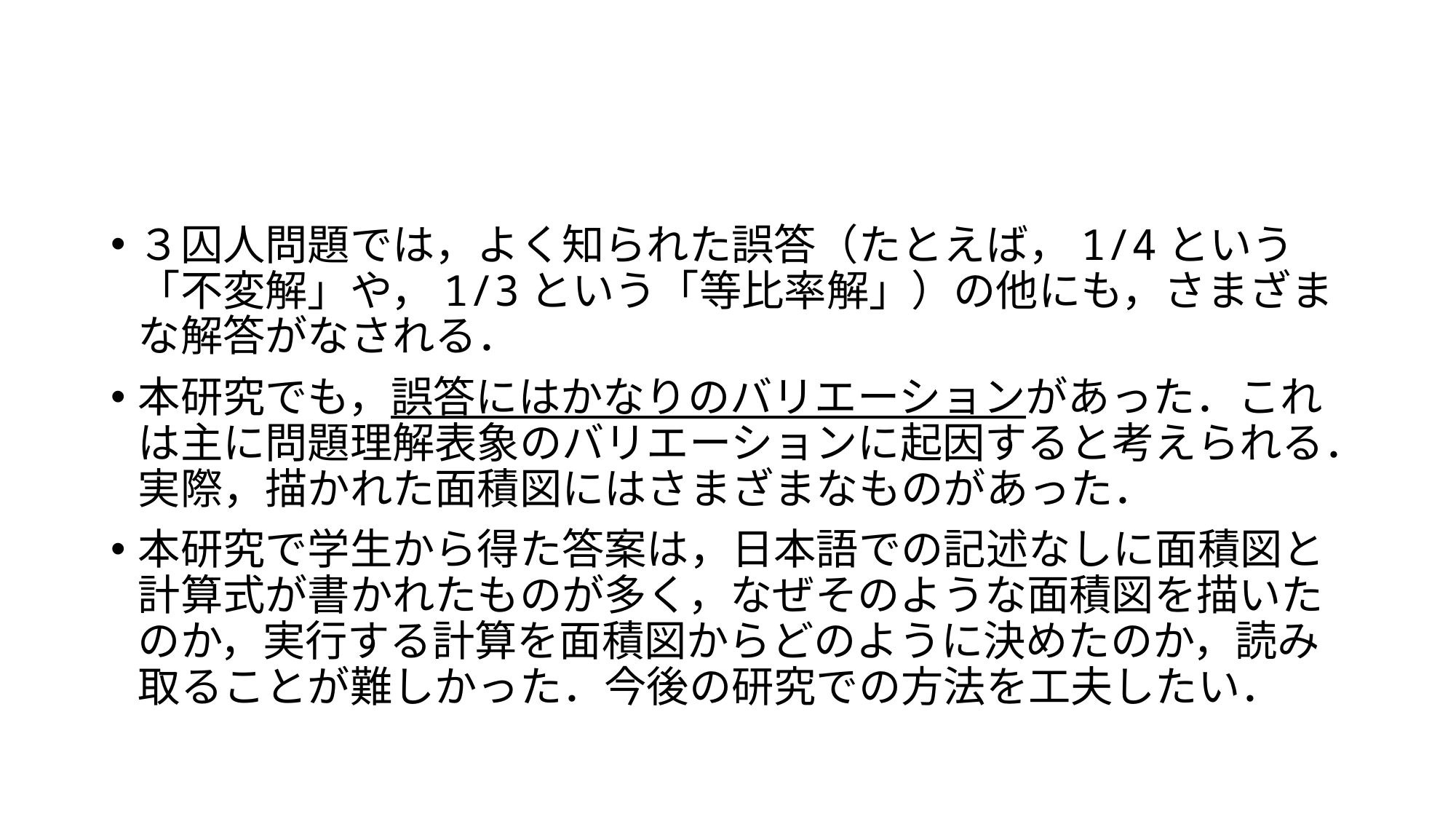

#
３囚人問題では，よく知られた誤答（たとえば，1/4という「不変解」や，1/3という「等比率解」）の他にも，さまざまな解答がなされる．
本研究でも，誤答にはかなりのバリエーションがあった．これは主に問題理解表象のバリエーションに起因すると考えられる．実際，描かれた面積図にはさまざまなものがあった．
本研究で学生から得た答案は，日本語での記述なしに面積図と計算式が書かれたものが多く，なぜそのような面積図を描いたのか，実行する計算を面積図からどのように決めたのか，読み取ることが難しかった．今後の研究での方法を工夫したい．